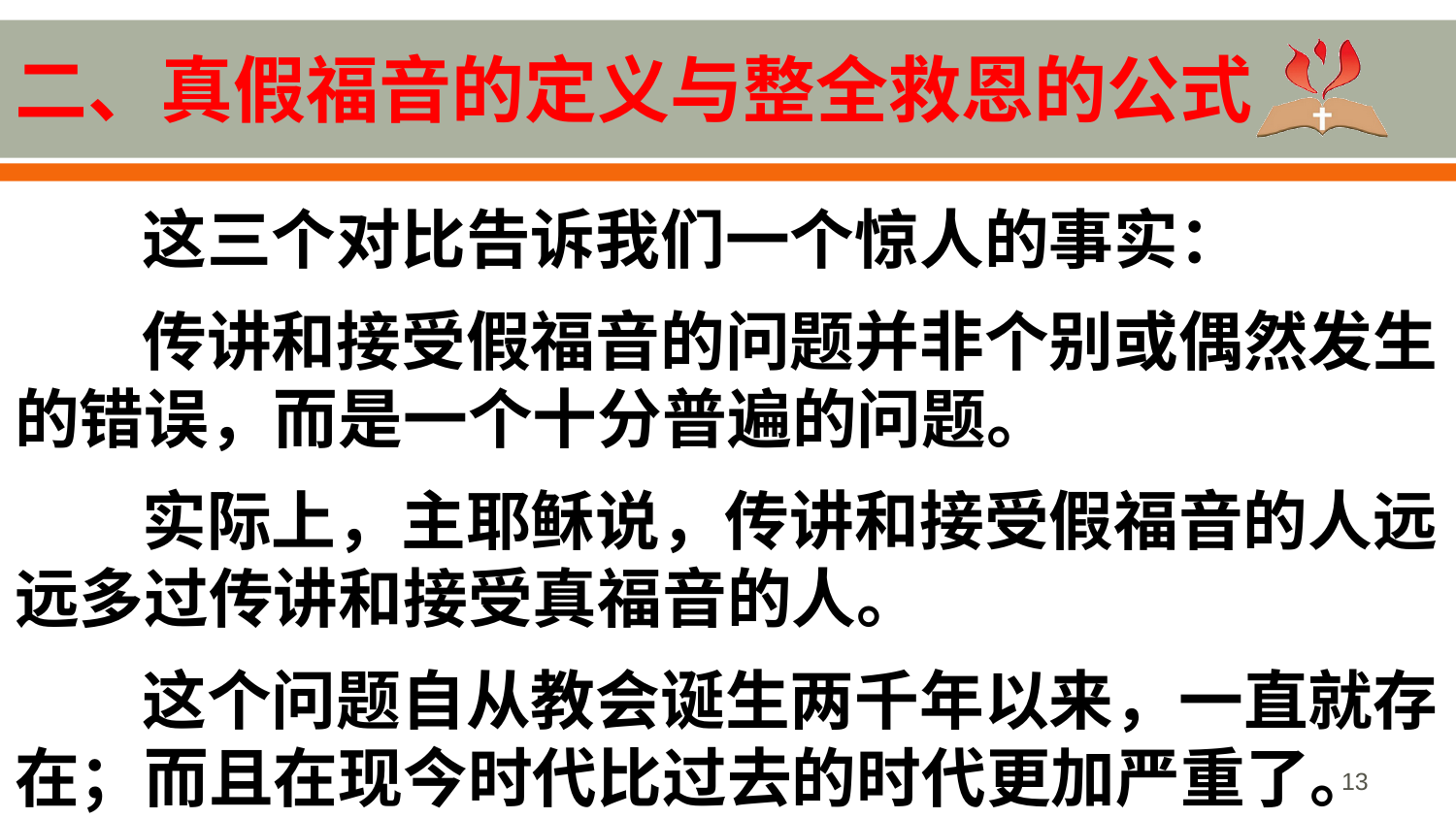

# 二、真假福音的定义与整全救恩的公式
这三个对比告诉我们一个惊人的事实：
传讲和接受假福音的问题并非个别或偶然发生的错误，而是一个十分普遍的问题。
实际上，主耶稣说，传讲和接受假福音的人远远多过传讲和接受真福音的人。
这个问题自从教会诞生两千年以来，一直就存在；而且在现今时代比过去的时代更加严重了。

13